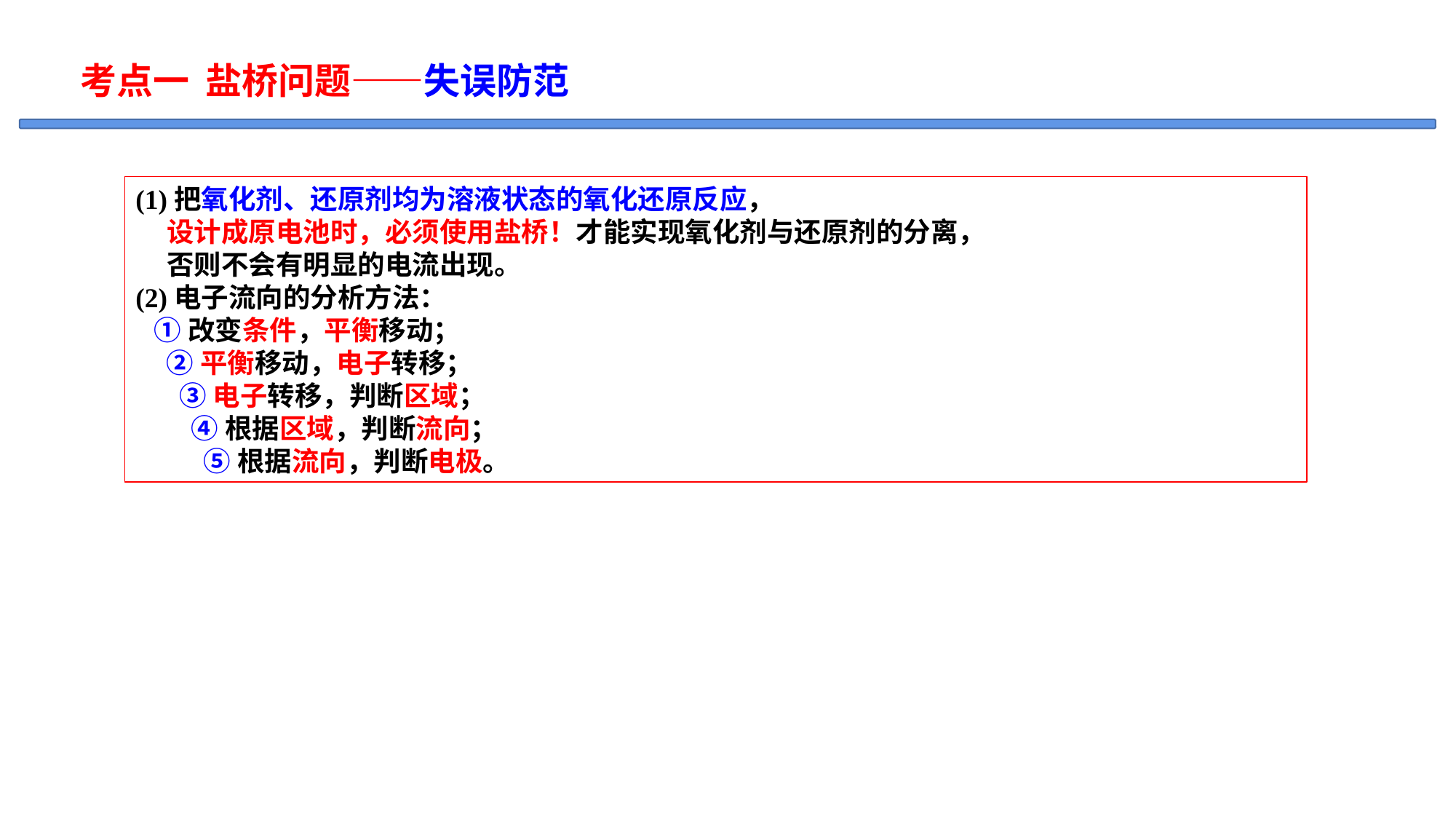

考点一  盐桥问题——失误防范

(1)把氧化剂、还原剂均为溶液状态的氧化还原反应，
    设计成原电池时，必须使用盐桥！才能实现氧化剂与还原剂的分离，
    否则不会有明显的电流出现。
(2)电子流向的分析方法：
   ①改变条件，平衡移动；
     ②平衡移动，电子转移；
       ③电子转移，判断区域；
         ④根据区域，判断流向；
           ⑤根据流向，判断电极。